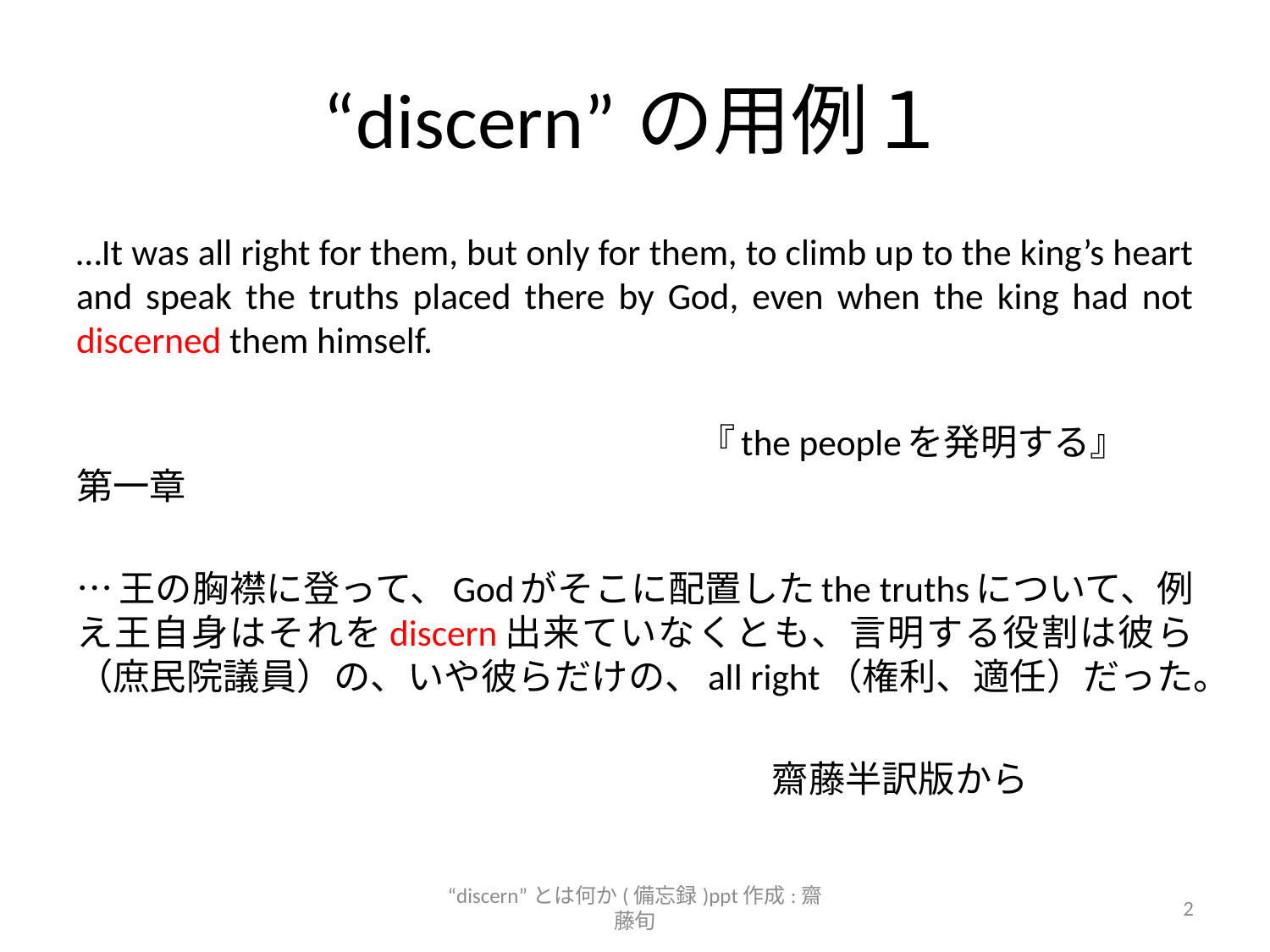

# “discern”の用例１
…It was all right for them, but only for them, to climb up to the king’s heart and speak the truths placed there by God, even when the king had not discerned them himself.

　　　　　　　　　　　　　　　　　『the peopleを発明する』　第一章

…王の胸襟に登って、Godがそこに配置したthe truthsについて、例え王自身はそれをdiscern出来ていなくとも、言明する役割は彼ら（庶民院議員）の、いや彼らだけの、all right（権利、適任）だった。

　　　　　　　　　　　　　　　　　　　齋藤半訳版から
“discern”とは何か(備忘録)ppt作成:齋藤旬
2